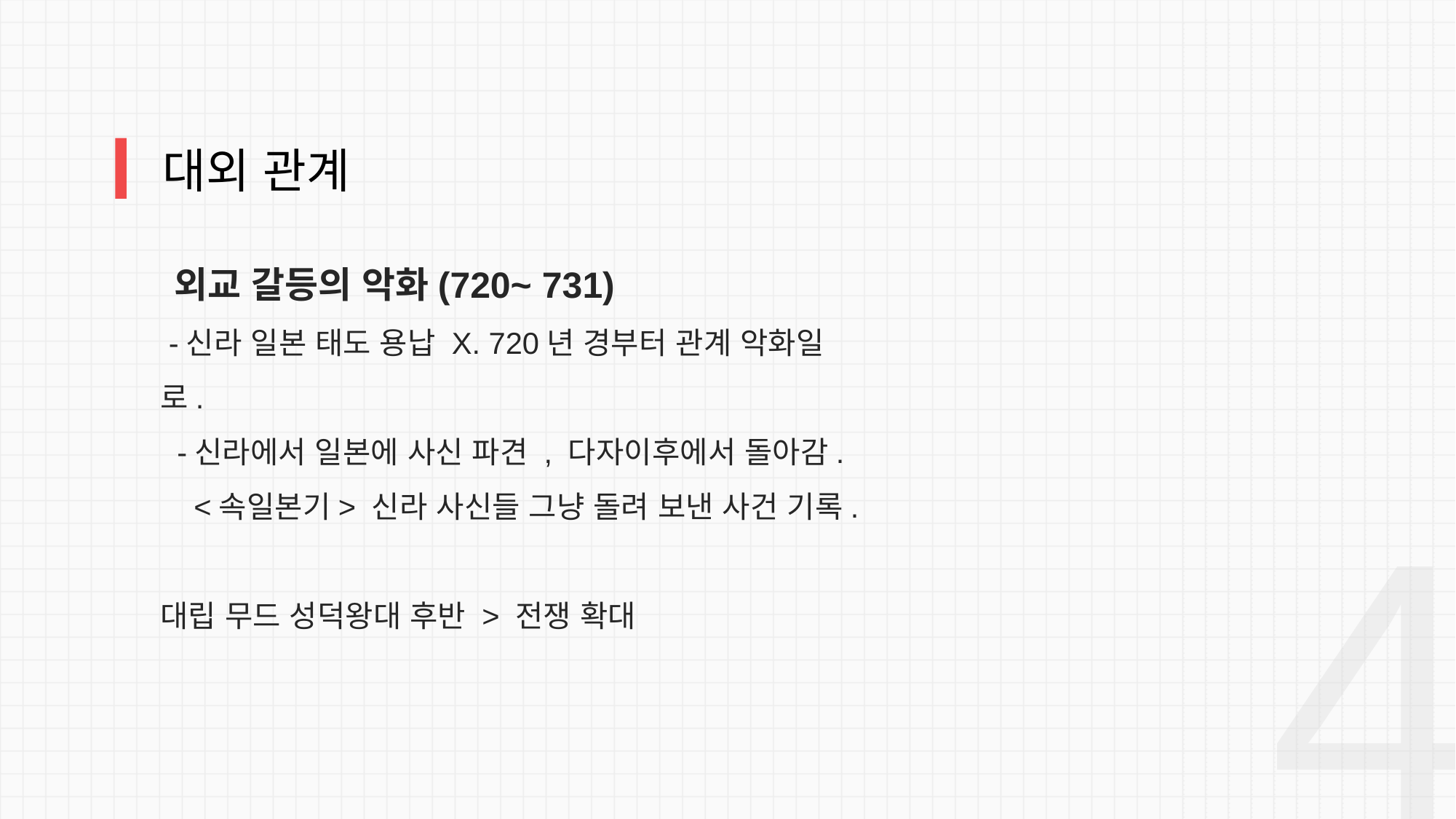

대외 관계

 외교 갈등의 악화(720~ 731)
 -신라 일본 태도 용납 X. 720년 경부터 관계 악화일로.
  -신라에서 일본에 사신 파견 , 다자이후에서 돌아감.
    <속일본기> 신라 사신들 그냥 돌려 보낸 사건 기록.

대립 무드 성덕왕대 후반 > 전쟁 확대

4